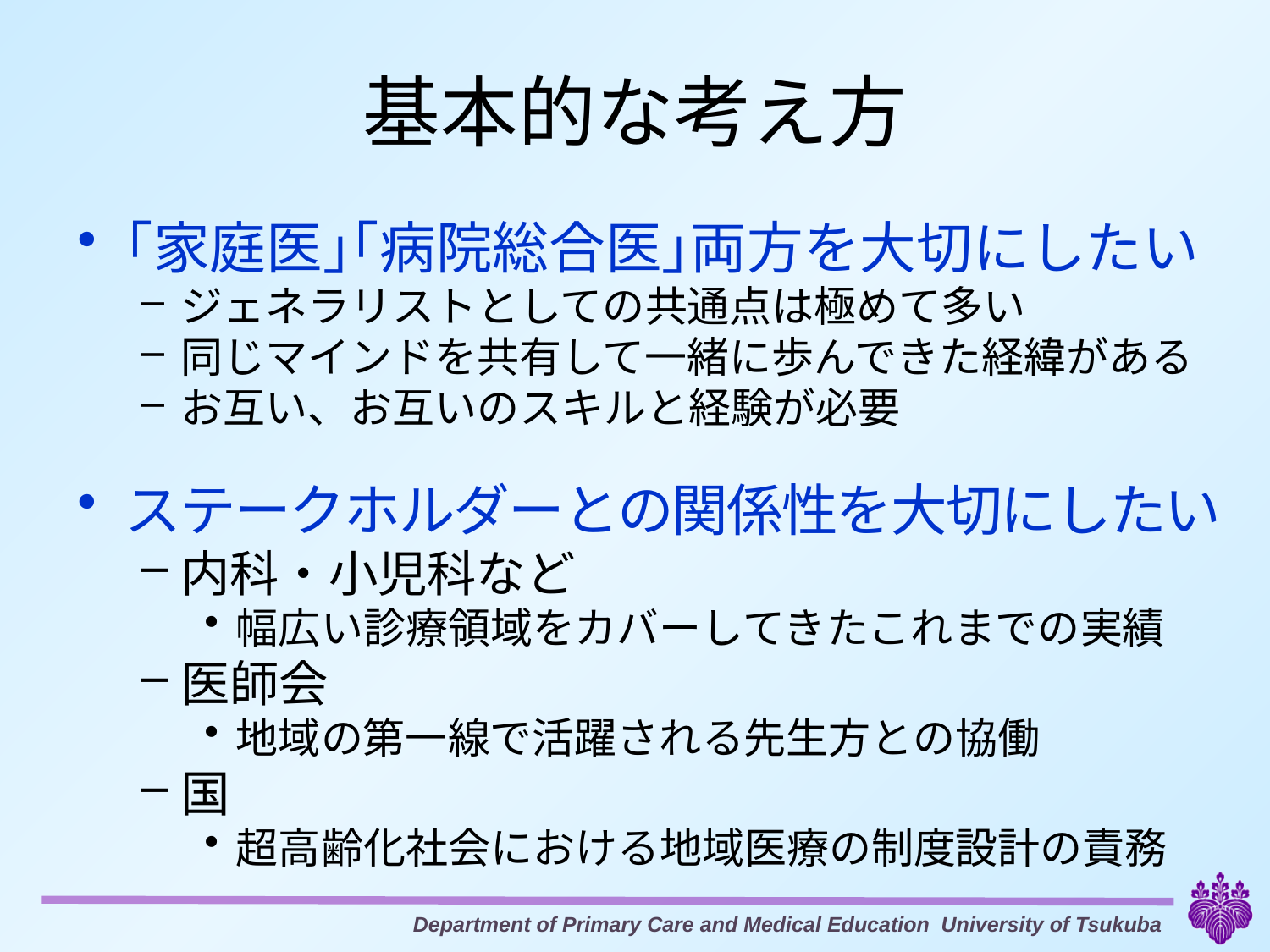

# 基本的な考え方
｢家庭医｣｢病院総合医｣両方を大切にしたい
ジェネラリストとしての共通点は極めて多い
同じマインドを共有して一緒に歩んできた経緯がある
お互い、お互いのスキルと経験が必要
ステークホルダーとの関係性を大切にしたい
内科・小児科など
幅広い診療領域をカバーしてきたこれまでの実績
医師会
地域の第一線で活躍される先生方との協働
国
超高齢化社会における地域医療の制度設計の責務